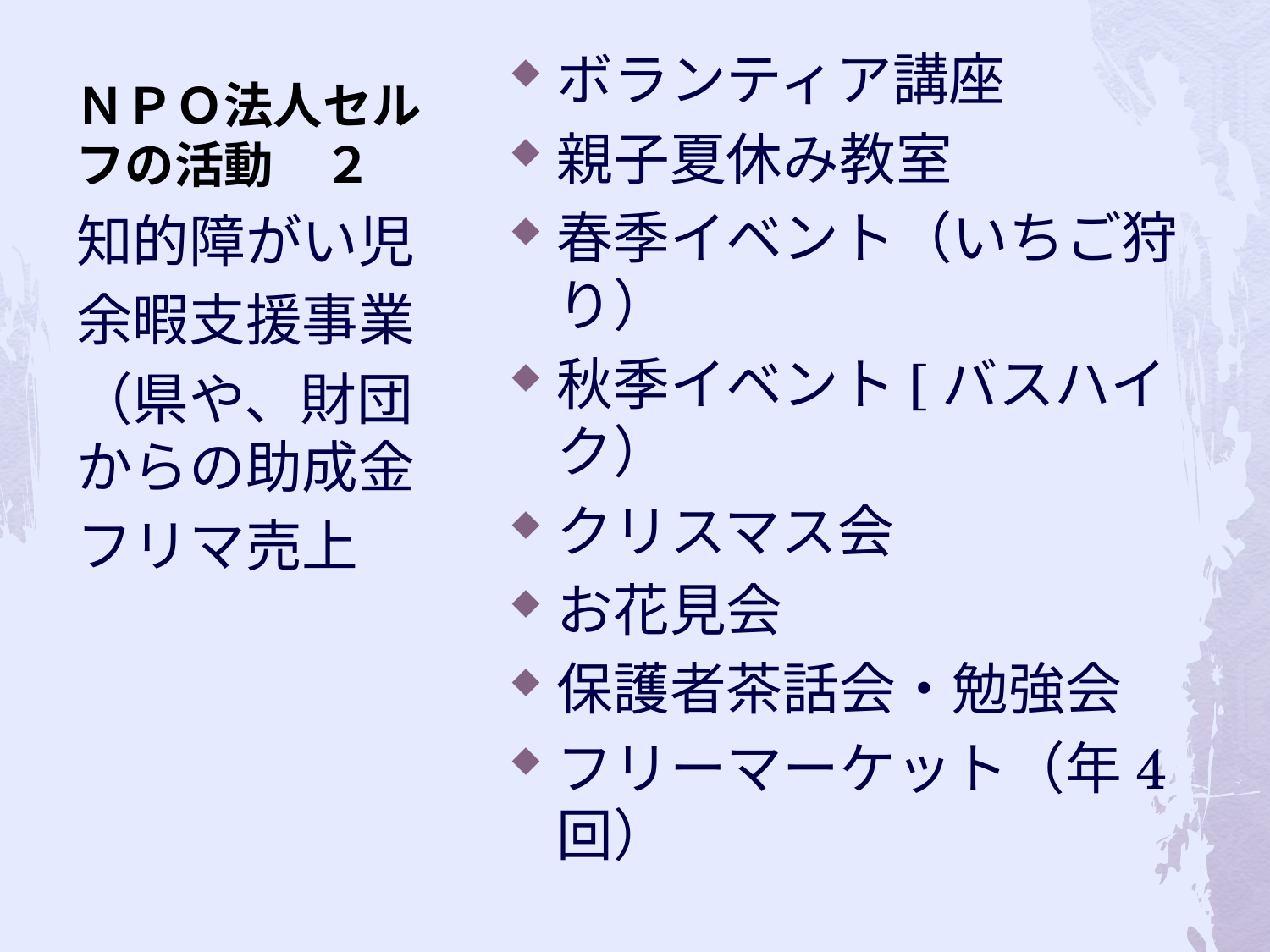

# ＮＰＯ法人セルフの活動　２
ボランティア講座
親子夏休み教室
春季イベント（いちご狩り）
秋季イベント[バスハイク）
クリスマス会
お花見会
保護者茶話会・勉強会
フリーマーケット（年4回）

知的障がい児
余暇支援事業
（県や、財団からの助成金
フリマ売上